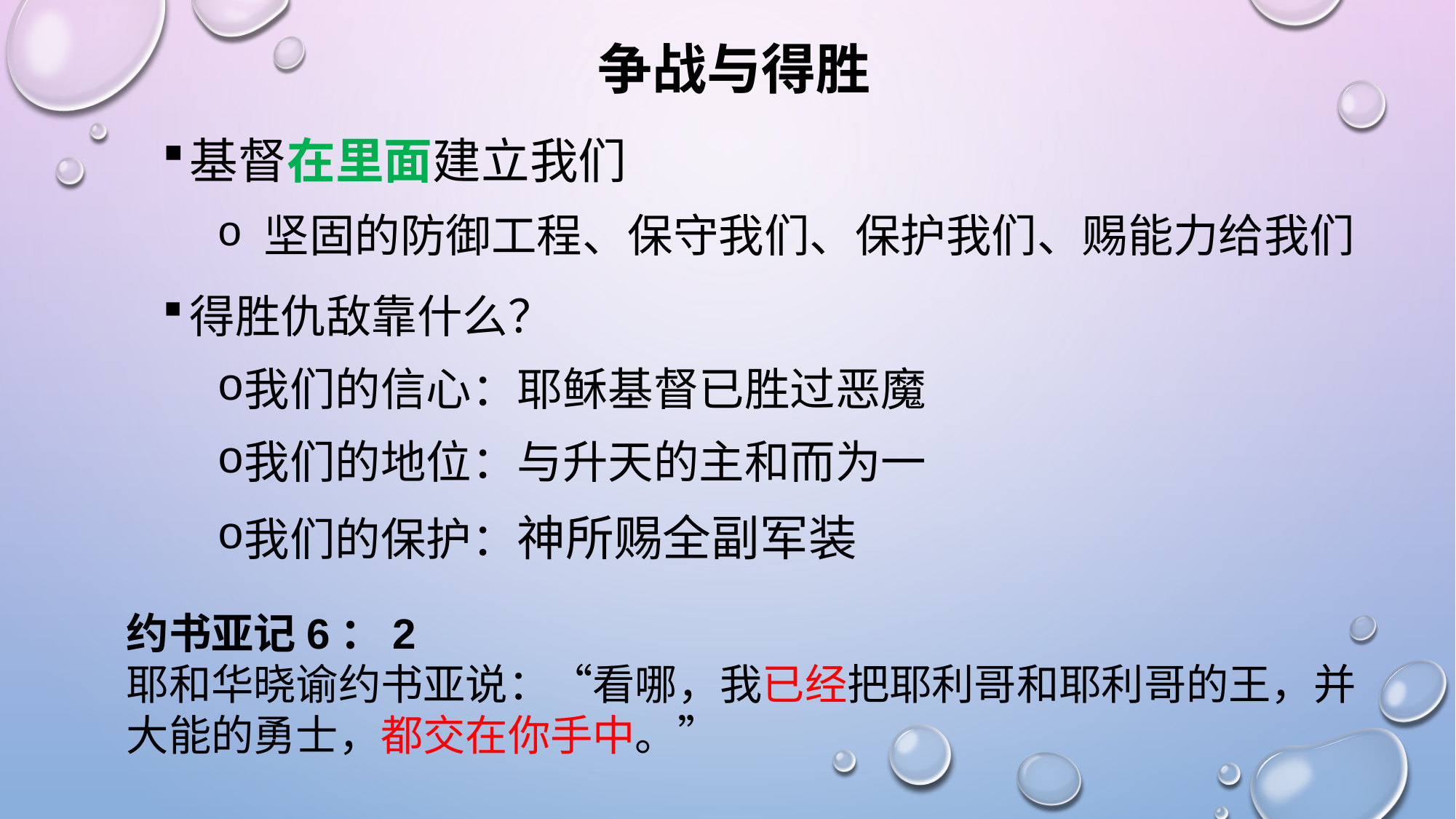

# 争战与得胜
基督在里面建立我们
 坚固的防御工程、保守我们、保护我们、赐能力给我们
得胜仇敌靠什么？
我们的信心：耶稣基督已胜过恶魔
我们的地位：与升天的主和而为一
我们的保护：神所赐全副军装

约书亚记6：2
耶和华晓谕约书亚说：“看哪，我已经把耶利哥和耶利哥的王，并大能的勇士，都交在你手中。”